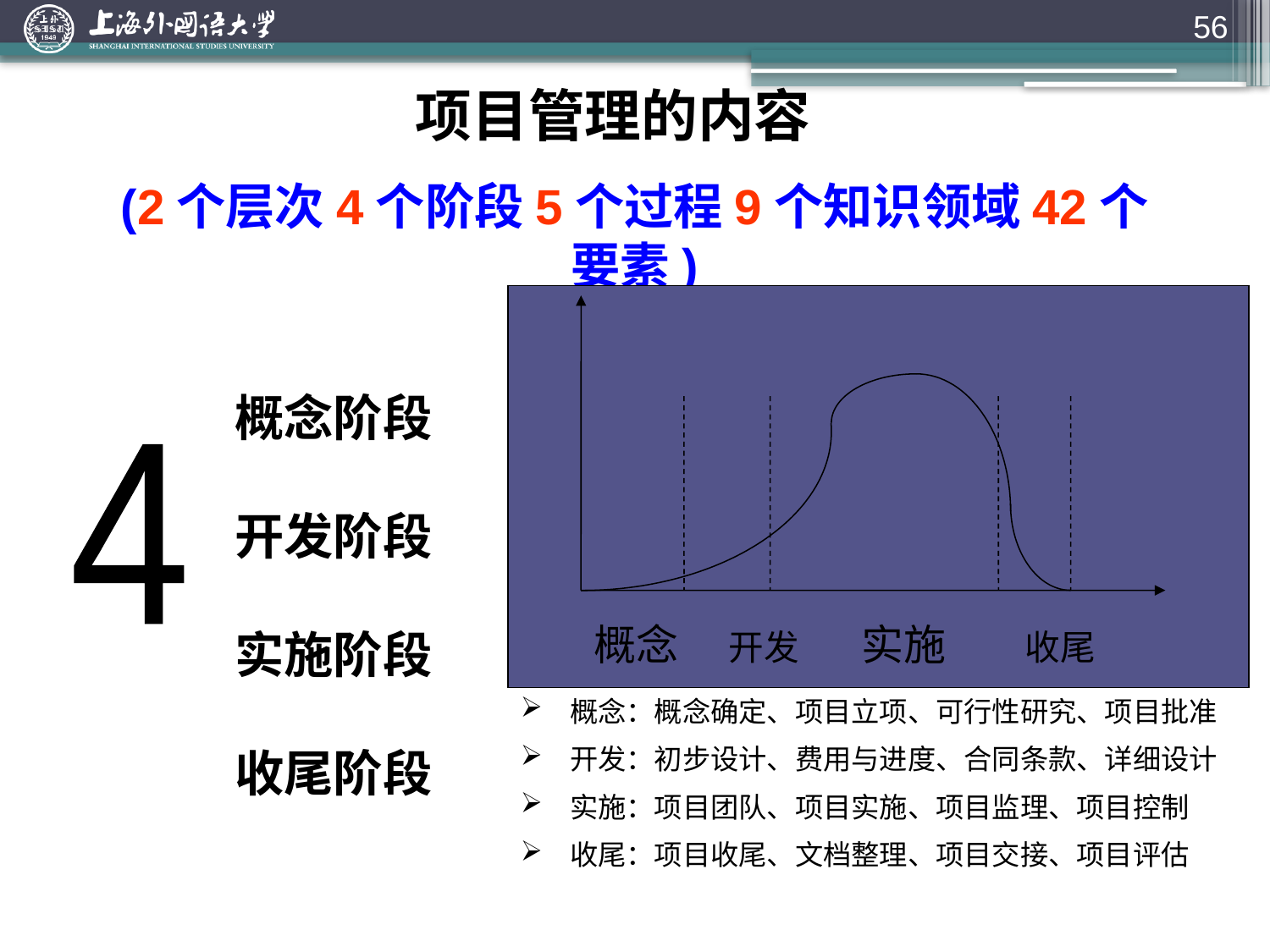

56
项目管理的内容
(2个层次4个阶段5个过程9个知识领域42个要素)

概念      开发        实施          收尾
概念阶段

开发阶段

实施阶段

收尾阶段
4
  概念：概念确定、项目立项、可行性研究、项目批准
  开发：初步设计、费用与进度、合同条款、详细设计
  实施：项目团队、项目实施、项目监理、项目控制
  收尾：项目收尾、文档整理、项目交接、项目评估